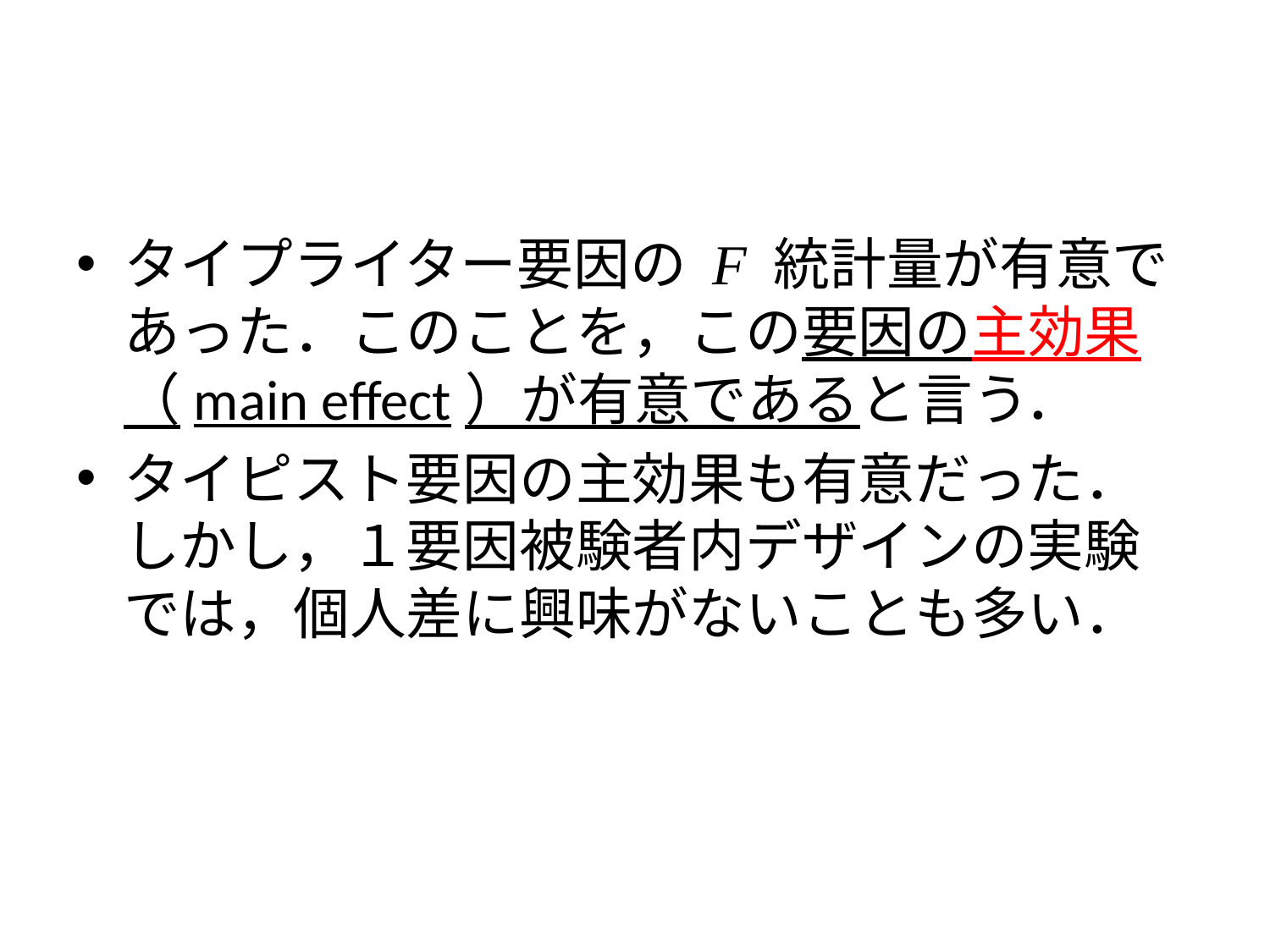

#
タイプライター要因の F 統計量が有意であった．このことを，この要因の主効果（main effect）が有意であると言う．
タイピスト要因の主効果も有意だった．しかし，１要因被験者内デザインの実験では，個人差に興味がないことも多い．